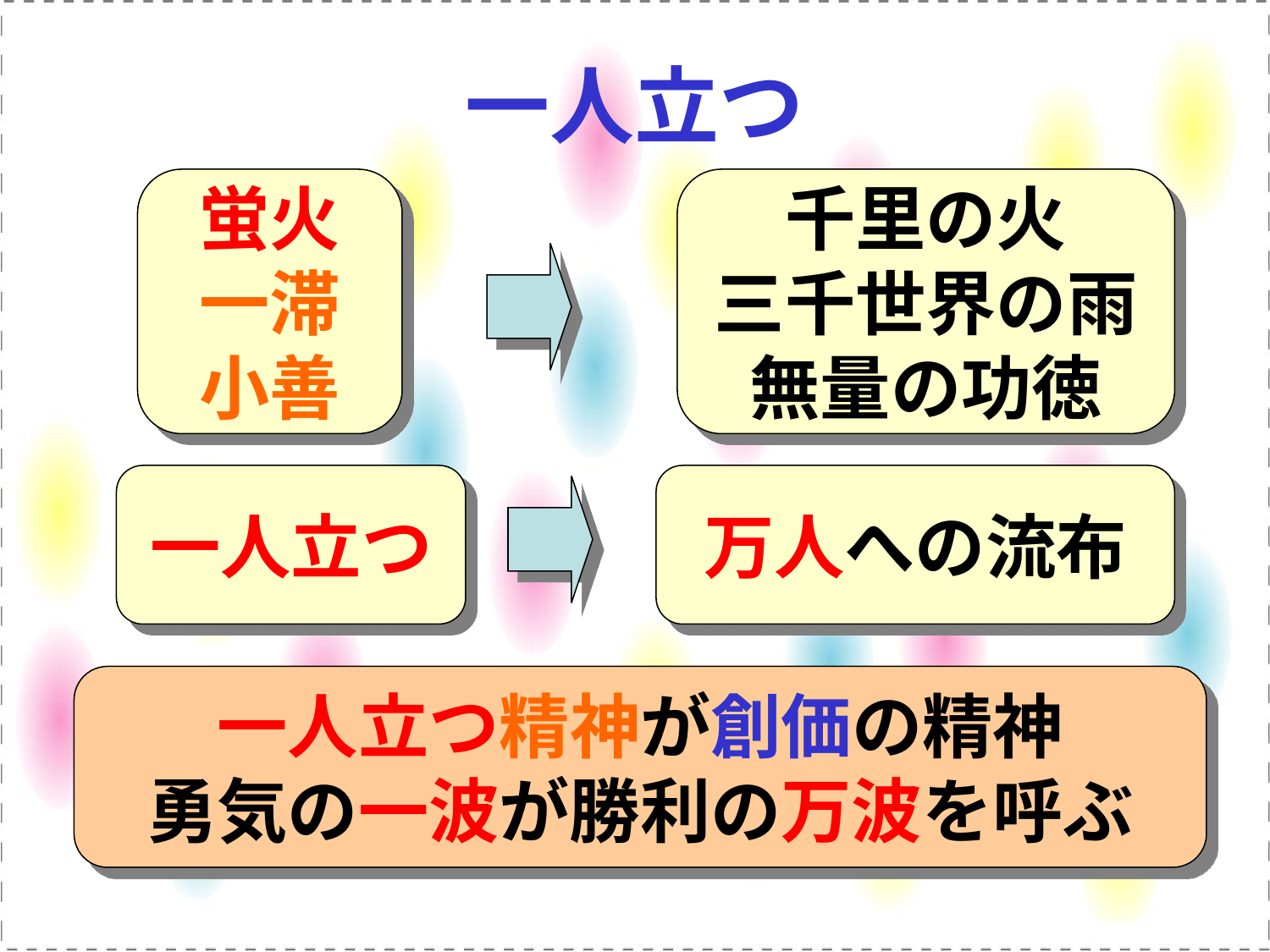

# 一人立つ
蛍火
一滞
小善
千里の火
三千世界の雨
無量の功徳

一人立つ
万人への流布

一人立つ精神が創価の精神
勇気の一波が勝利の万波を呼ぶ